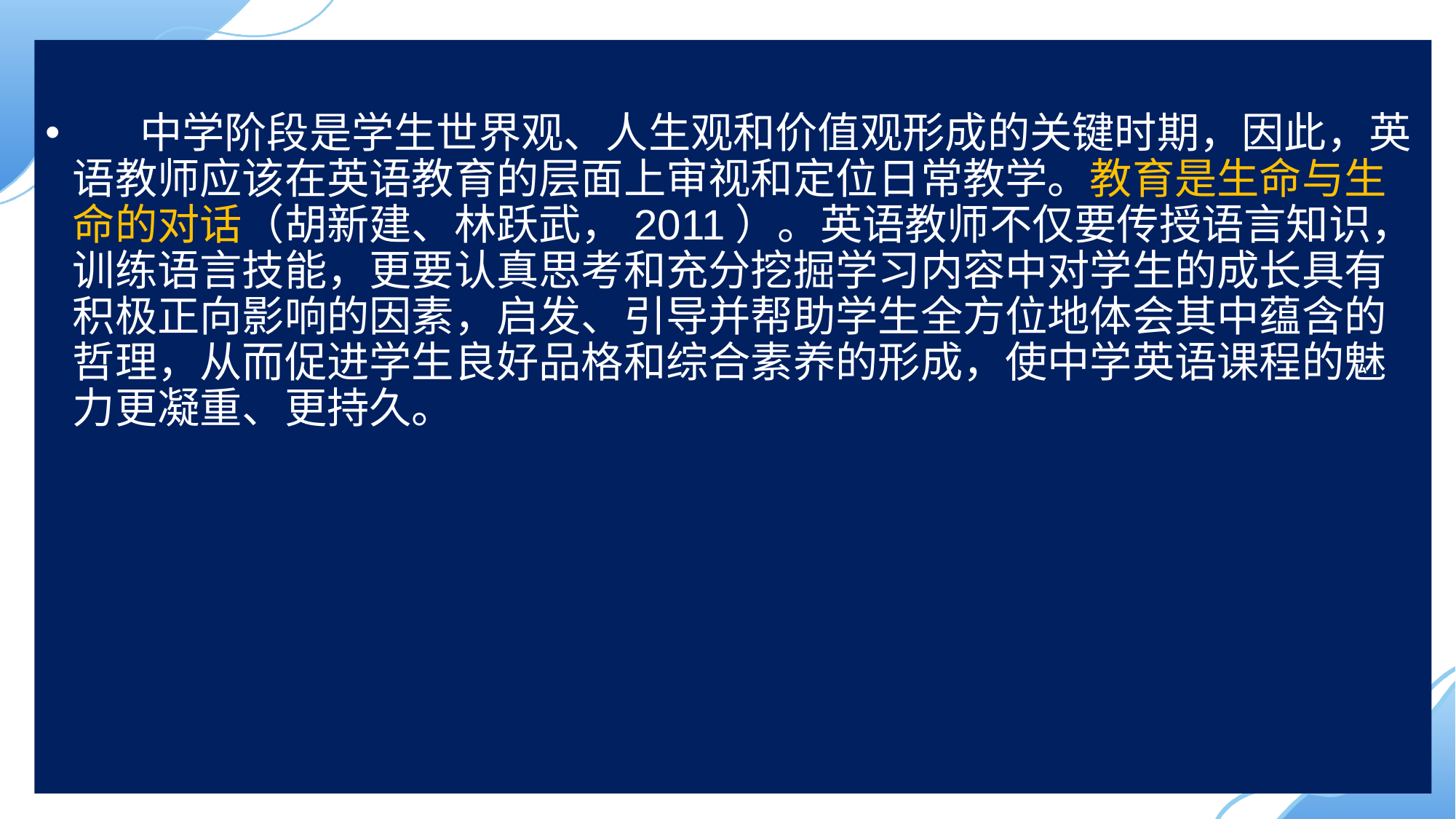

中学阶段是学生世界观、人生观和价值观形成的关键时期，因此，英语教师应该在英语教育的层面上审视和定位日常教学。教育是生命与生命的对话（胡新建、林跃武，2011）。英语教师不仅要传授语言知识，训练语言技能，更要认真思考和充分挖掘学习内容中对学生的成长具有积极正向影响的因素，启发、引导并帮助学生全方位地体会其中蕴含的哲理，从而促进学生良好品格和综合素养的形成，使中学英语课程的魅力更凝重、更持久。